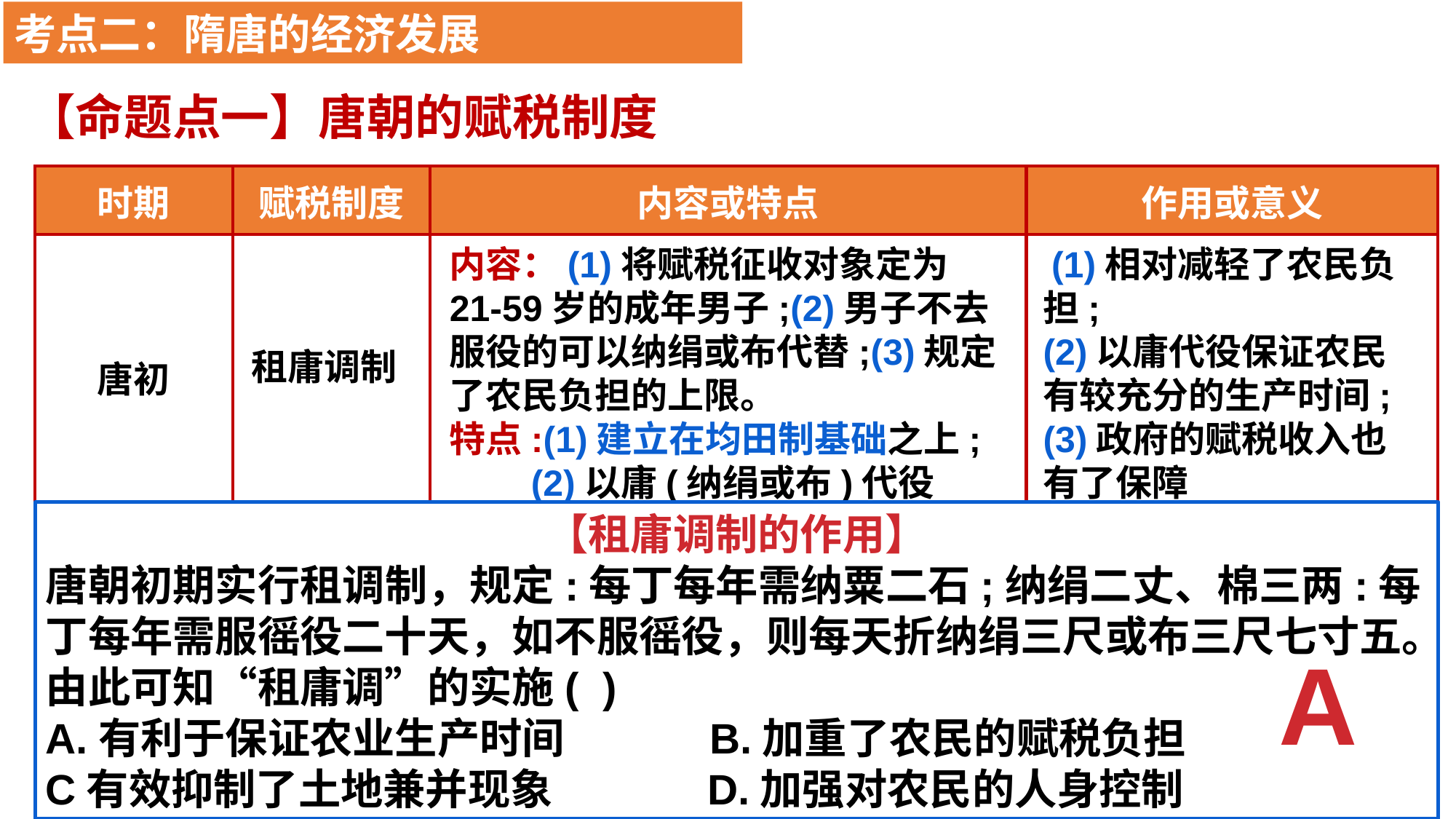

考点二：隋唐的经济发展
【命题点一】唐朝的赋税制度
| 时期 | 赋税制度 | 内容或特点 | 作用或意义 |
| --- | --- | --- | --- |
| 唐初 |  |  |  |
| 唐朝后期 |  |  |  |
内容：(1)将赋税征收对象定为21-59岁的成年男子;(2)男子不去服役的可以纳绢或布代替;(3)规定了农民负担的上限。
特点:(1)建立在均田制基础之上;
        (2)以庸(纳绢或布)代役
 (1)相对减轻了农民负担;
(2)以庸代役保证农民有较充分的生产时间;
(3)政府的赋税收入也有了保障
租庸调制
【租庸调制的作用】
唐朝初期实行租调制，规定:每丁每年需纳粟二石;纳绢二丈、棉三两:每丁每年需服徭役二十天，如不服徭役，则每天折纳绢三尺或布三尺七寸五。由此可知“租庸调”的实施(  )
A.有利于保证农业生产时间              B.加重了农民的赋税负担
C有效抑制了土地兼并现象               D.加强对农民的人身控制
A